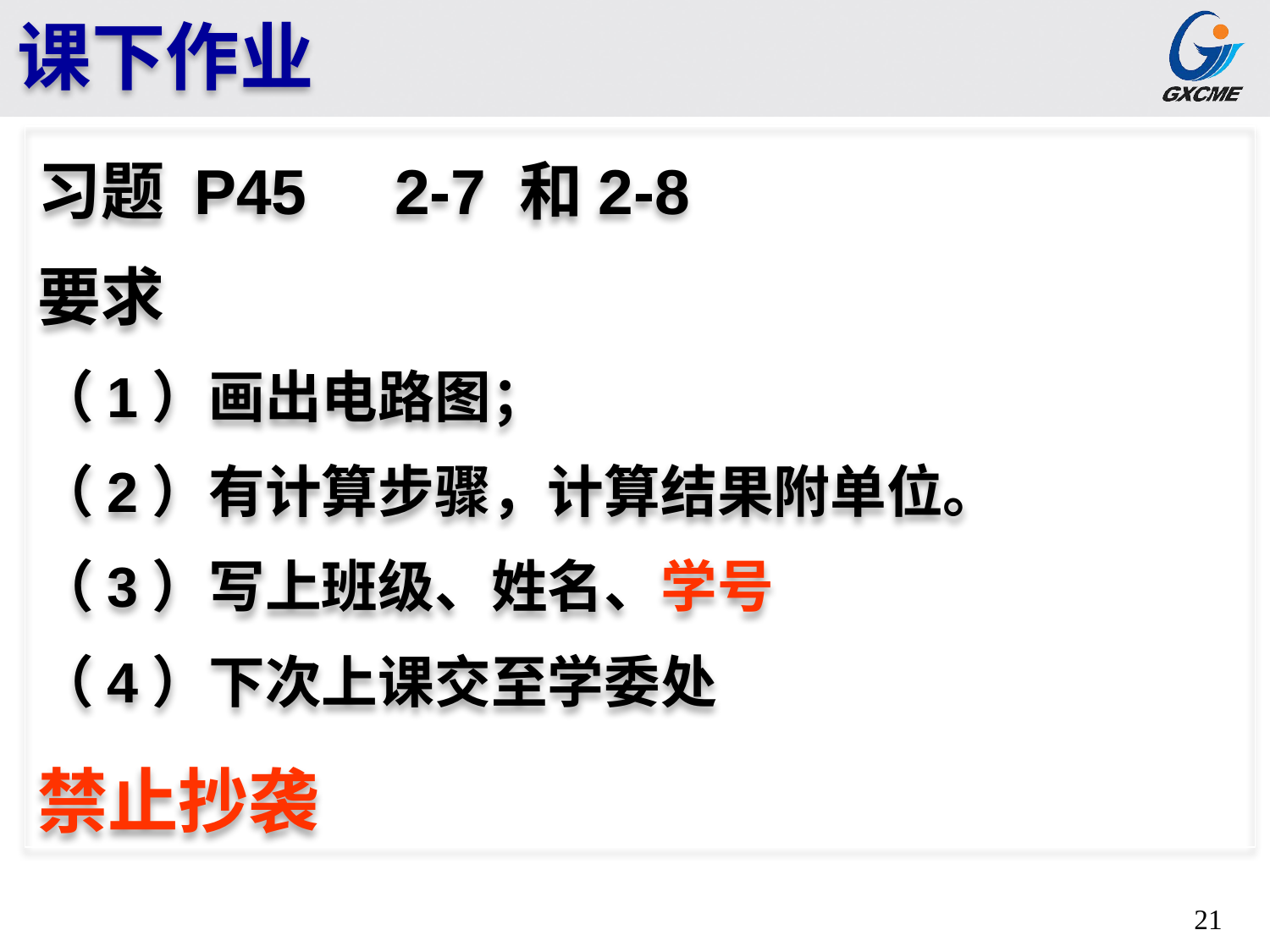

课下作业
习题 P45     2-7 和2-8
要求
（1）画出电路图；
（2）有计算步骤，计算结果附单位。
（3）写上班级、姓名、学号
（4）下次上课交至学委处
禁止抄袭
21